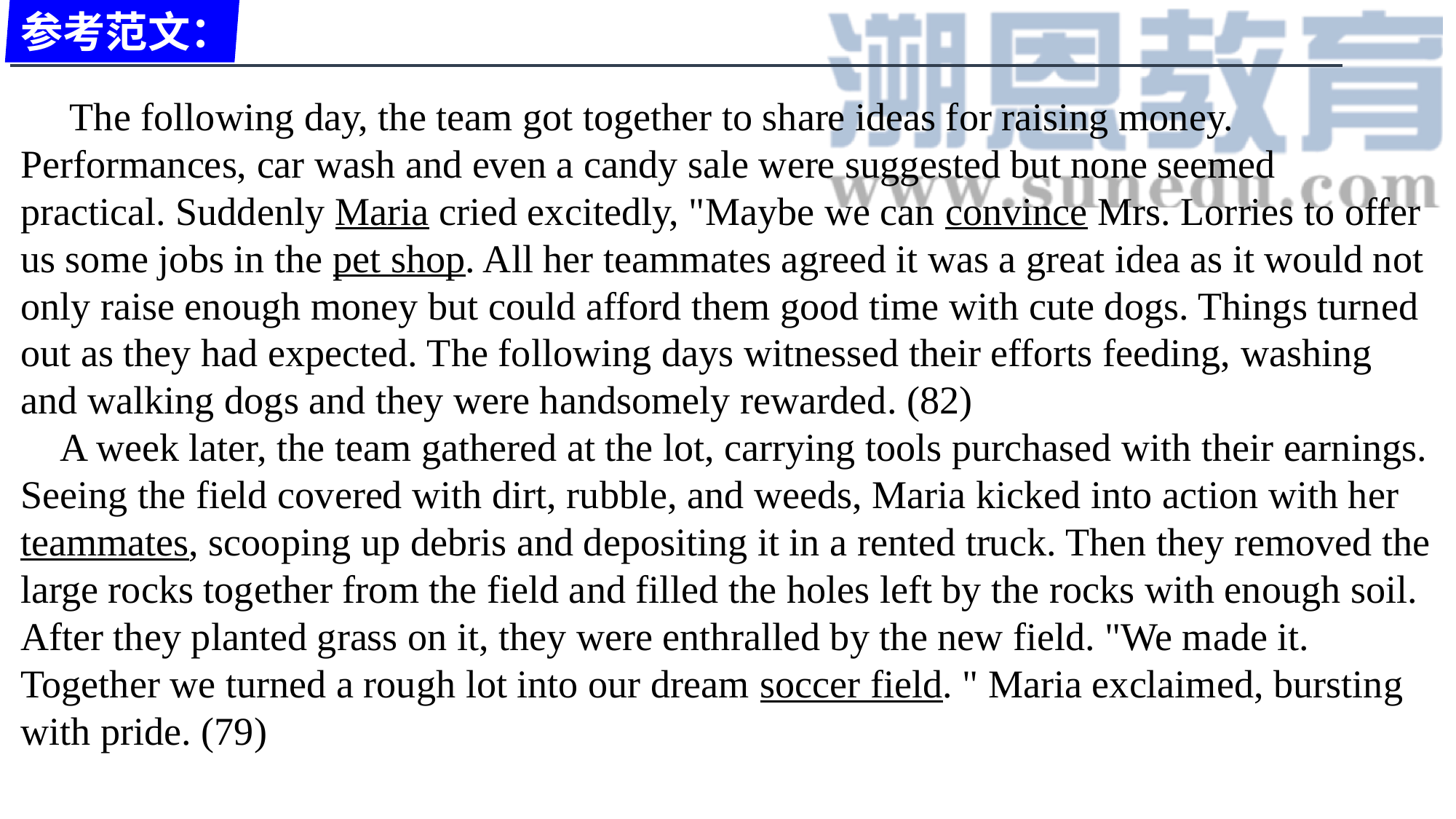

参考范文：
     The following day, the team got together to share ideas for raising money. Performances, car wash and even a candy sale were suggested but none seemed practical. Suddenly Maria cried excitedly, "Maybe we can convince Mrs. Lorries to offer us some jobs in the pet shop. All her teammates agreed it was a great idea as it would not only raise enough money but could afford them good time with cute dogs. Things turned out as they had expected. The following days witnessed their efforts feeding, washing and walking dogs and they were handsomely rewarded. (82)
    A week later, the team gathered at the lot, carrying tools purchased with their earnings. Seeing the field covered with dirt, rubble, and weeds, Maria kicked into action with her teammates, scooping up debris and depositing it in a rented truck. Then they removed the large rocks together from the field and filled the holes left by the rocks with enough soil. After they planted grass on it, they were enthralled by the new field. "We made it. Together we turned a rough lot into our dream soccer field. " Maria exclaimed, bursting with pride. (79)